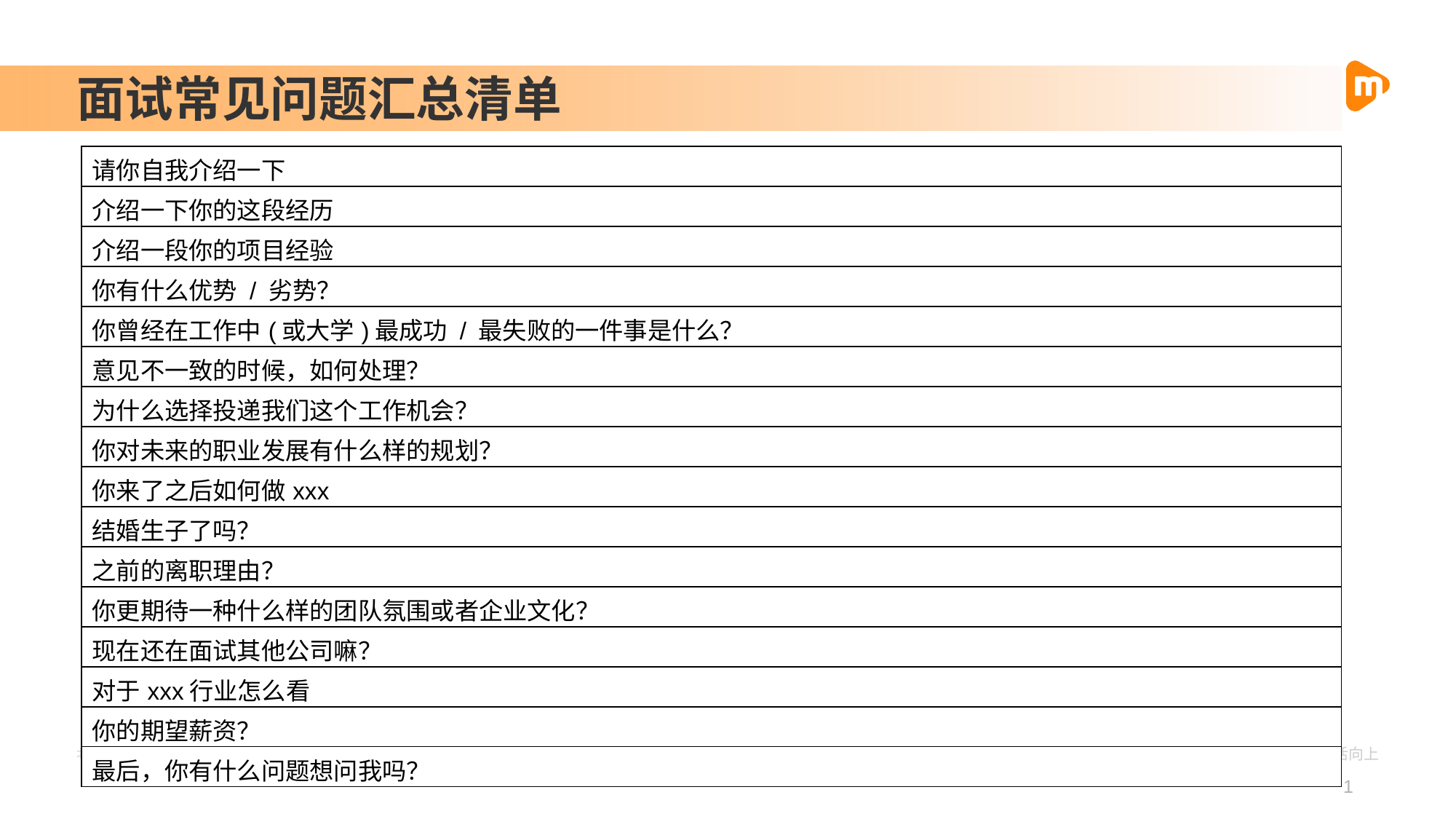

面试常见问题汇总清单

| 请你自我介绍一下 |
| --- |
| 介绍一下你的这段经历 |
| 介绍一段你的项目经验 |
| 你有什么优势 / 劣势？ |
| 你曾经在工作中(或大学)最成功 / 最失败的一件事是什么？ |
| 意见不一致的时候，如何处理？ |
| 为什么选择投递我们这个工作机会？ |
| 你对未来的职业发展有什么样的规划？ |
| 你来了之后如何做xxx |
| 结婚生子了吗？ |
| 之前的离职理由？ |
| 你更期待一种什么样的团队氛围或者企业文化？ |
| 现在还在面试其他公司嘛？ |
| 对于xxx行业怎么看 |
| 你的期望薪资？ |
| 最后，你有什么问题想问我吗？ |
1